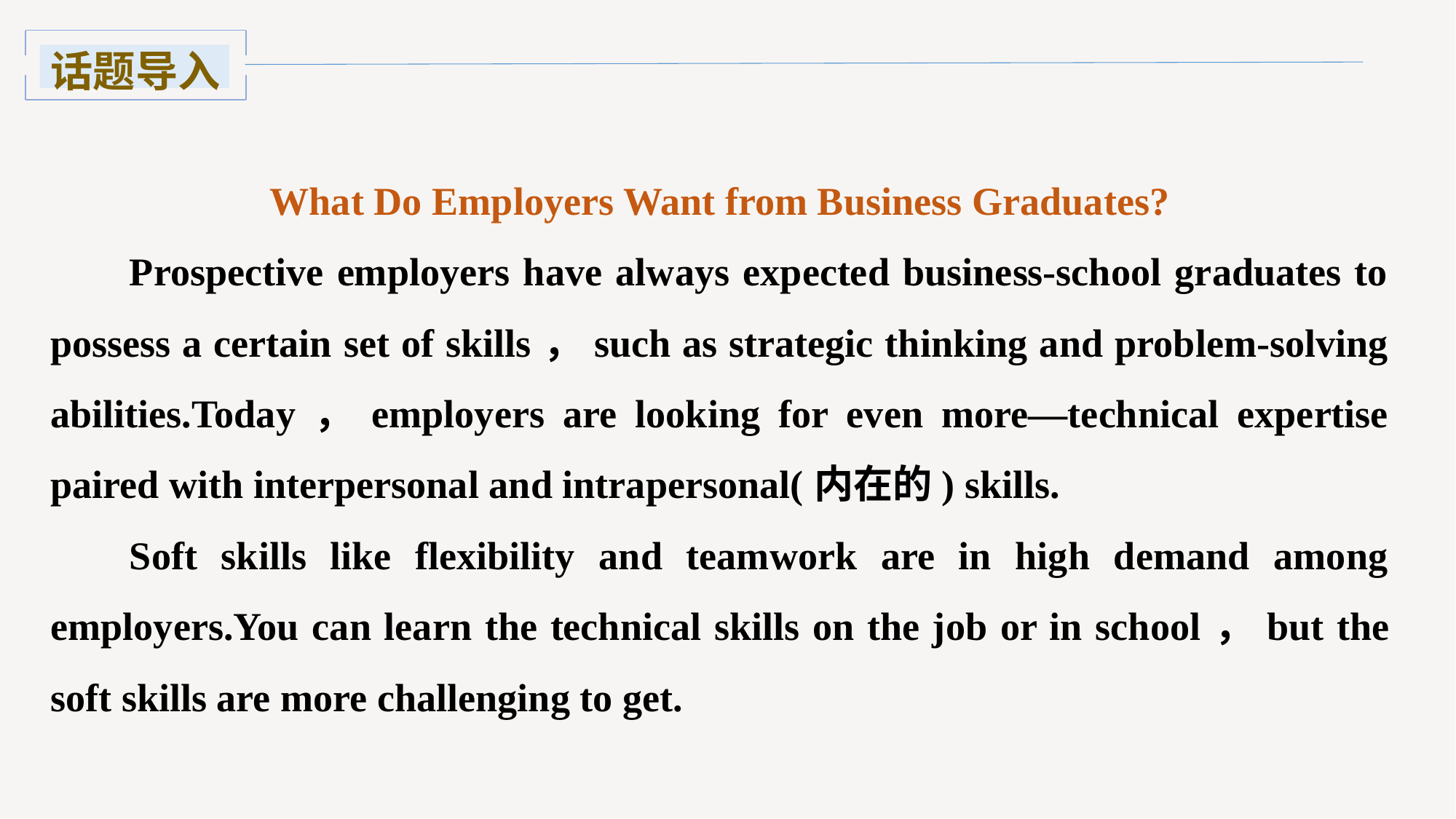

话题导入
What Do Employers Want from Business Graduates?
Prospective employers have always expected business-school graduates to possess a certain set of skills，such as strategic thinking and problem-solving abilities.Today，employers are looking for even more—technical expertise paired with interpersonal and intrapersonal(内在的) skills.
Soft skills like flexibility and teamwork are in high demand among employers.You can learn the technical skills on the job or in school，but the soft skills are more challenging to get.